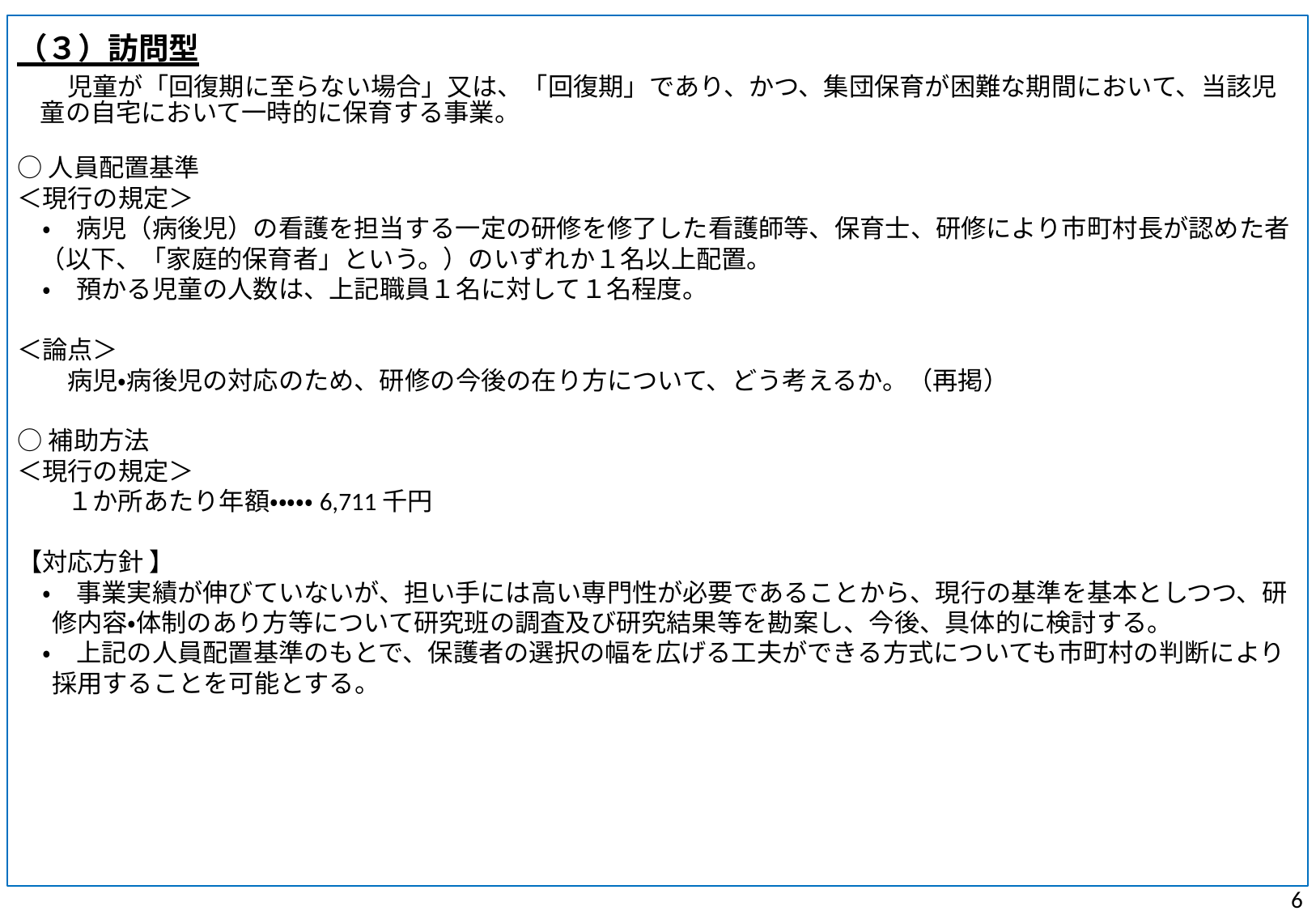

（３）訪問型
　　児童が「回復期に至らない場合」又は、「回復期」であり、かつ、集団保育が困難な期間において、当該児童の自宅において一時的に保育する事業。

○人員配置基準
＜現行の規定＞
　・　病児（病後児）の看護を担当する一定の研修を修了した看護師等、保育士、研修により市町村長が認めた者（以下、「家庭的保育者」という。）のいずれか１名以上配置。
　・　預かる児童の人数は、上記職員１名に対して１名程度。

＜論点＞
　　病児・病後児の対応のため、研修の今後の在り方について、どう考えるか。（再掲）

○補助方法
＜現行の規定＞
　　１か所あたり年額・・・・・6,711千円

【対応方針 】
　・　事業実績が伸びていないが、担い手には高い専門性が必要であることから、現行の基準を基本としつつ、研修内容・体制のあり方等について研究班の調査及び研究結果等を勘案し、今後、具体的に検討する。
　・　上記の人員配置基準のもとで、保護者の選択の幅を広げる工夫ができる方式についても市町村の判断により採用することを可能とする。
6